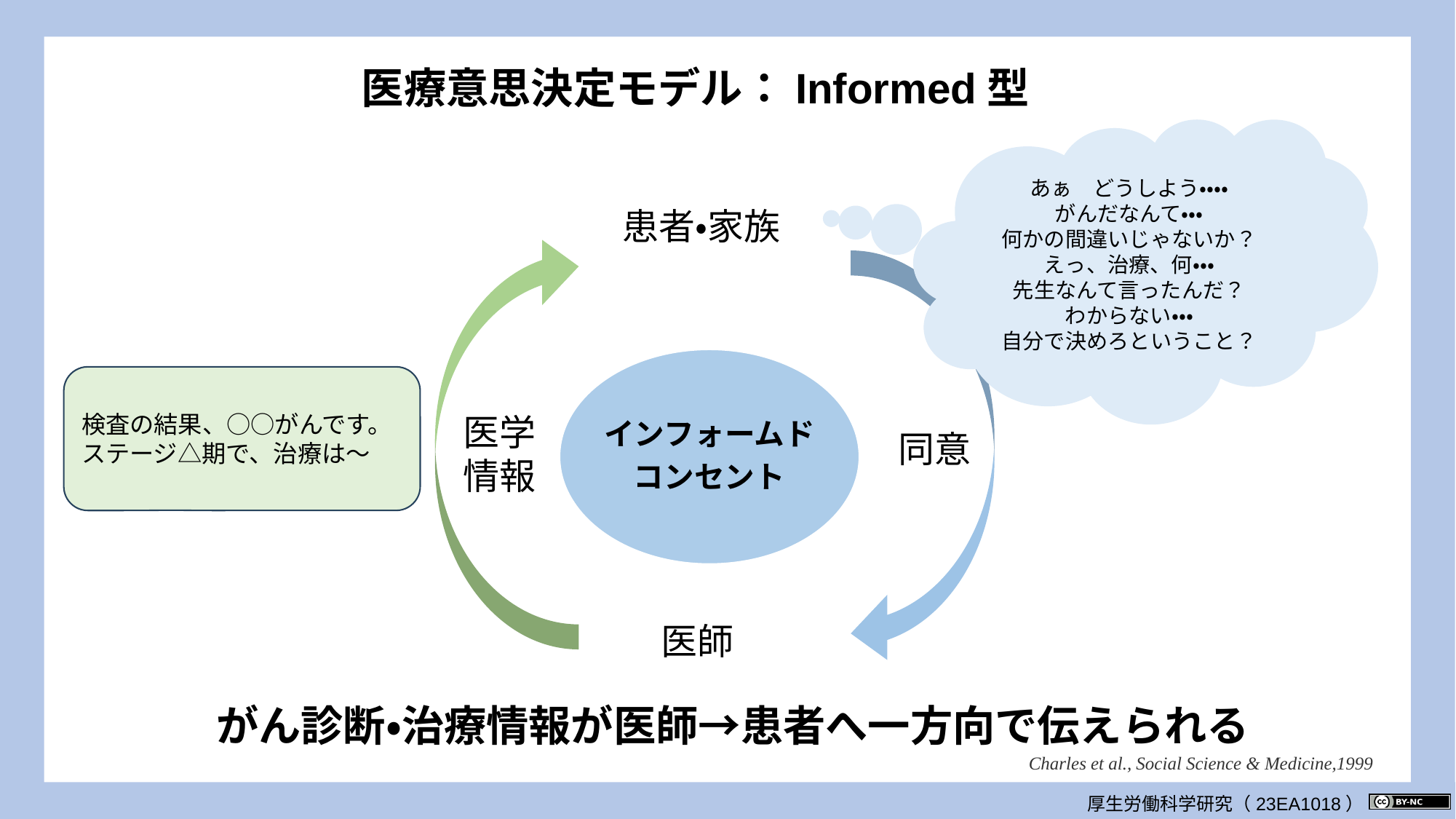

医療意思決定モデル：Informed型

あぁ　どうしよう・・・・
がんだなんて・・・
何かの間違いじゃないか？
えっ、治療、何・・・
先生なんて言ったんだ？
わからない・・・
自分で決めろということ？
患者・家族

インフォームド
コンセント
検査の結果、○○がんです。
ステージ△期で、治療は〜
医学情報
同意

医師
がん診断・治療情報が医師→患者へ一方向で伝えられる
Charles et al., Social Science & Medicine,1999